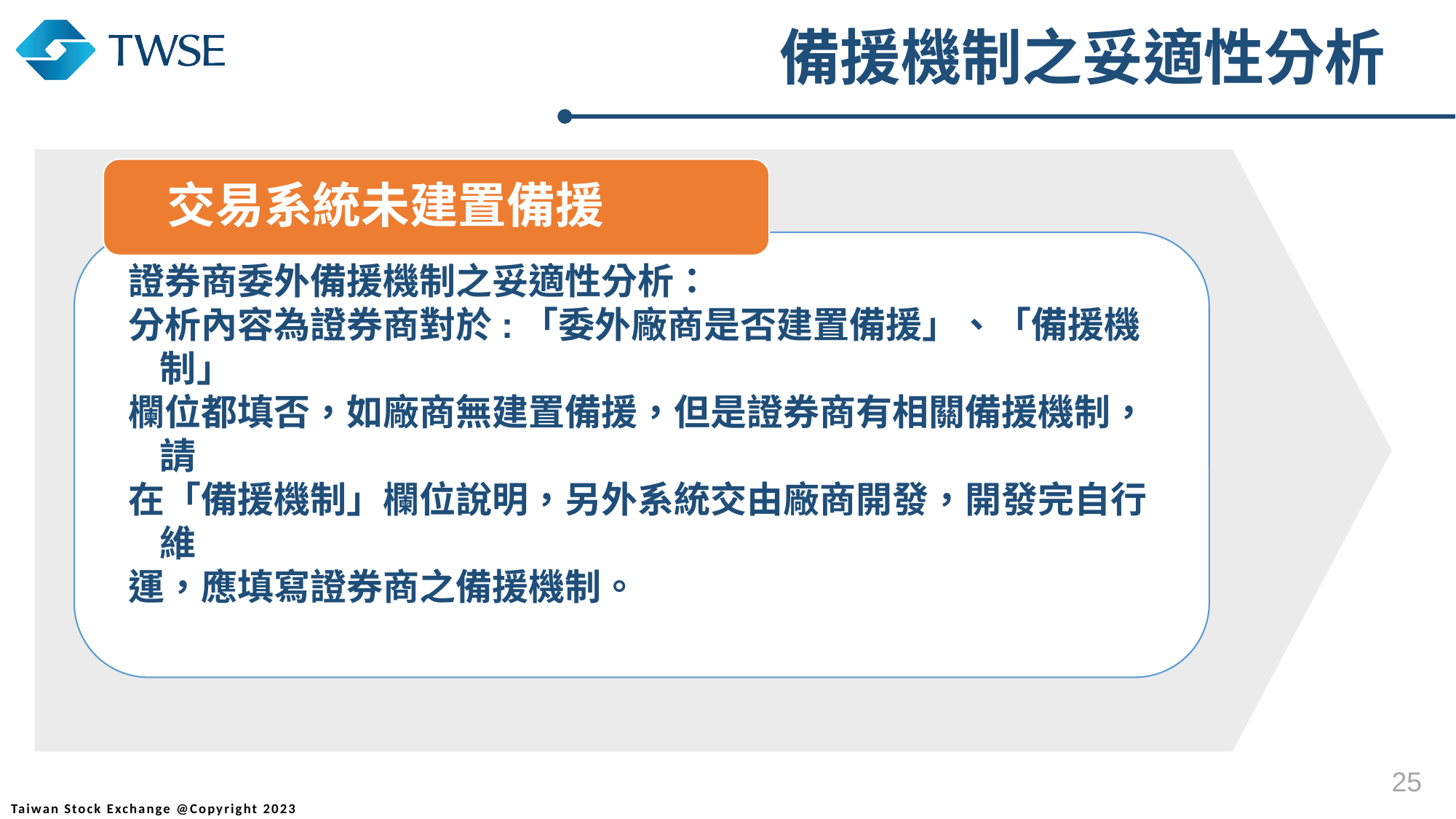

備援機制之妥適性分析

交易系統未建置備援
證券商委外備援機制之妥適性分析：
分析內容為證券商對於:「委外廠商是否建置備援」、「備援機制」
欄位都填否，如廠商無建置備援，但是證券商有相關備援機制，請
在「備援機制」欄位說明，另外系統交由廠商開發，開發完自行維
運，應填寫證券商之備援機制。

25